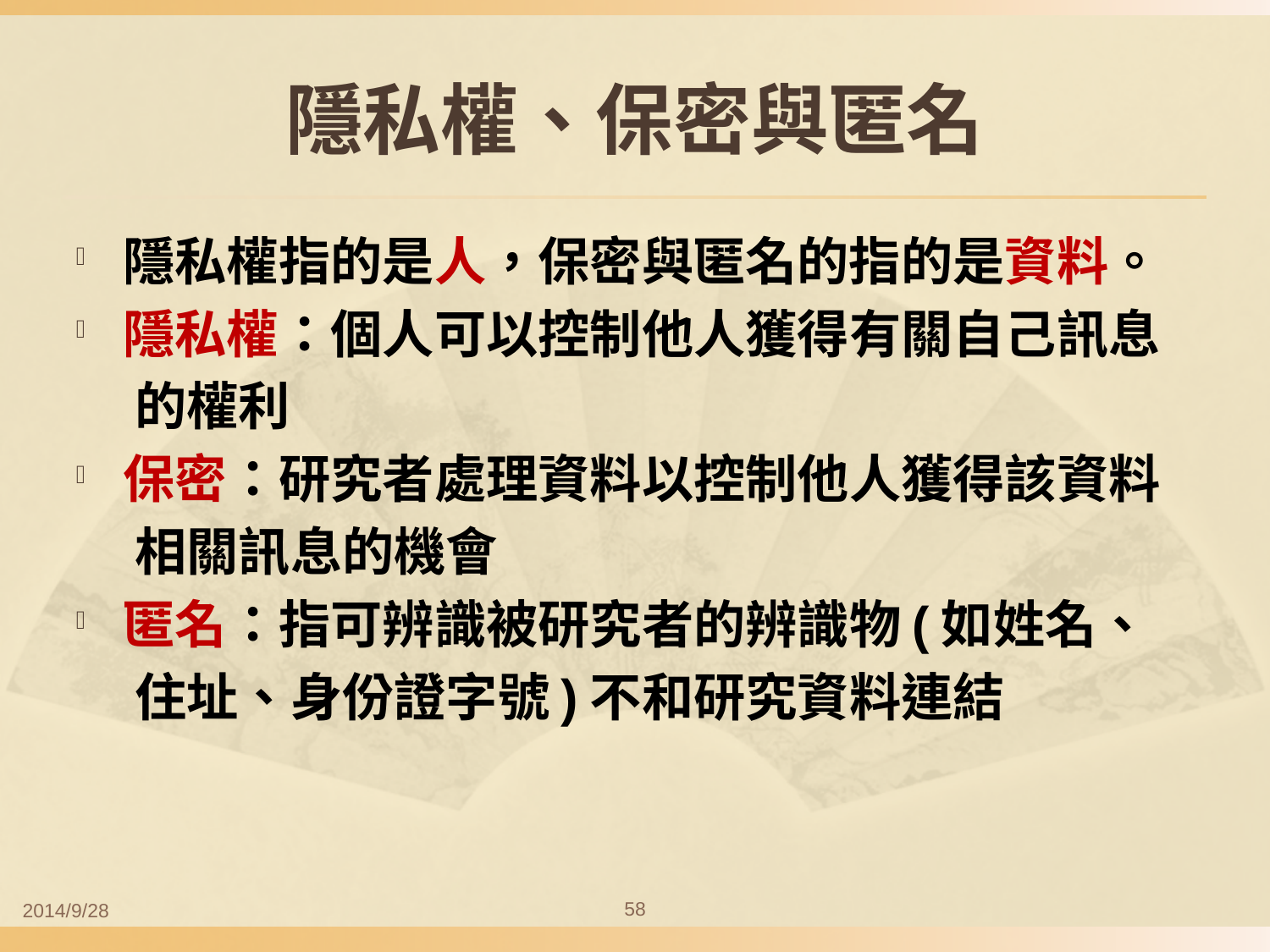

# 隱私權、保密與匿名
隱私權指的是人，保密與匿名的指的是資料。
隱私權：個人可以控制他人獲得有關自己訊息
    的權利
保密：研究者處理資料以控制他人獲得該資料
    相關訊息的機會
匿名：指可辨識被研究者的辨識物(如姓名、
    住址、身份證字號)不和研究資料連結
2014/9/28
58